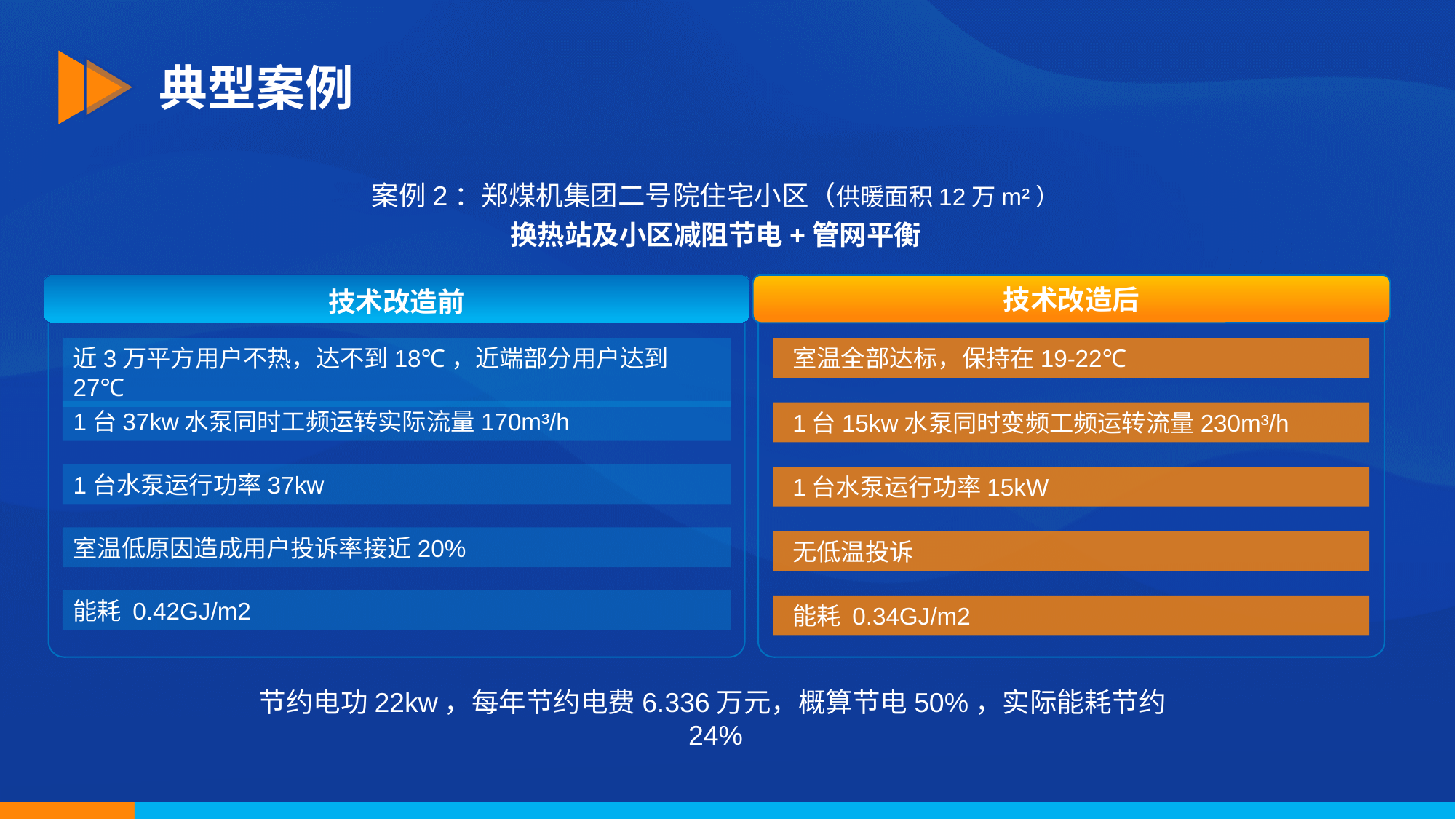

典型案例
案例2：郑煤机集团二号院住宅小区（供暖面积12万m²）
换热站及小区减阻节电+管网平衡
技术改造前
技术改造后

近3万平方用户不热，达不到18℃，近端部分用户达到27℃
室温全部达标，保持在19-22℃
1台37kw水泵同时工频运转实际流量170m³/h
1台15kw水泵同时变频工频运转流量230m³/h
1台水泵运行功率37kw
1台水泵运行功率15kW
室温低原因造成用户投诉率接近20%
无低温投诉
能耗 0.42GJ/m2
能耗 0.34GJ/m2
节约电功22kw，每年节约电费6.336万元，概算节电50%，实际能耗节约24%